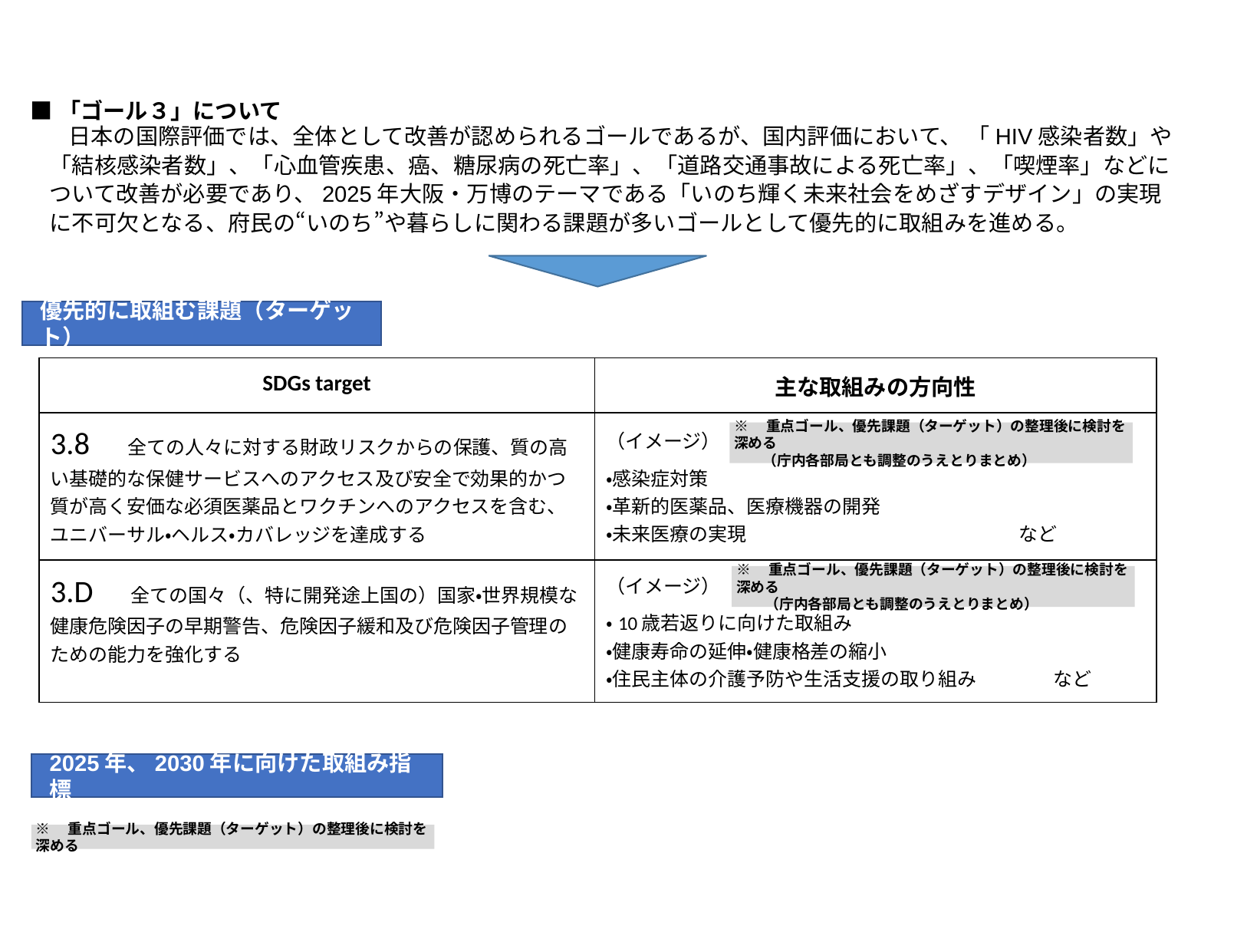

■「ゴール３」について
　日本の国際評価では、全体として改善が認められるゴールであるが、国内評価において、 「HIV感染者数」や「結核感染者数」、「心血管疾患、癌、糖尿病の死亡率」、「道路交通事故による死亡率」、「喫煙率」などについて改善が必要であり、2025年大阪・万博のテーマである「いのち輝く未来社会をめざすデザイン」の実現に不可欠となる、府民の“いのち”や暮らしに関わる課題が多いゴールとして優先的に取組みを進める。

優先的に取組む課題（ターゲット）
| SDGs target | 主な取組みの方向性 |
| --- | --- |
| 3.8　全ての人々に対する財政リスクからの保護、質の高い基礎的な保健サービスへのアクセス及び安全で効果的かつ質が高く安価な必須医薬品とワクチンへのアクセスを含む、ユニバーサル・ヘルス・カバレッジを達成する | （イメージ） ・感染症対策 ・革新的医薬品、医療機器の開発 ・未来医療の実現 　　　　　　　　　　　　　　など |
| 3.D　全ての国々（、特に開発途上国の）国家・世界規模な健康危険因子の早期警告、危険因子緩和及び危険因子管理のための能力を強化する | （イメージ） ・10歳若返りに向けた取組み ・健康寿命の延伸・健康格差の縮小 ・住民主体の介護予防や生活支援の取り組み　　　　など |
※　重点ゴール、優先課題（ターゲット）の整理後に検討を深める
　　（庁内各部局とも調整のうえとりまとめ）
※　重点ゴール、優先課題（ターゲット）の整理後に検討を深める
　　（庁内各部局とも調整のうえとりまとめ）
2025年、2030年に向けた取組み指標
※　重点ゴール、優先課題（ターゲット）の整理後に検討を深める